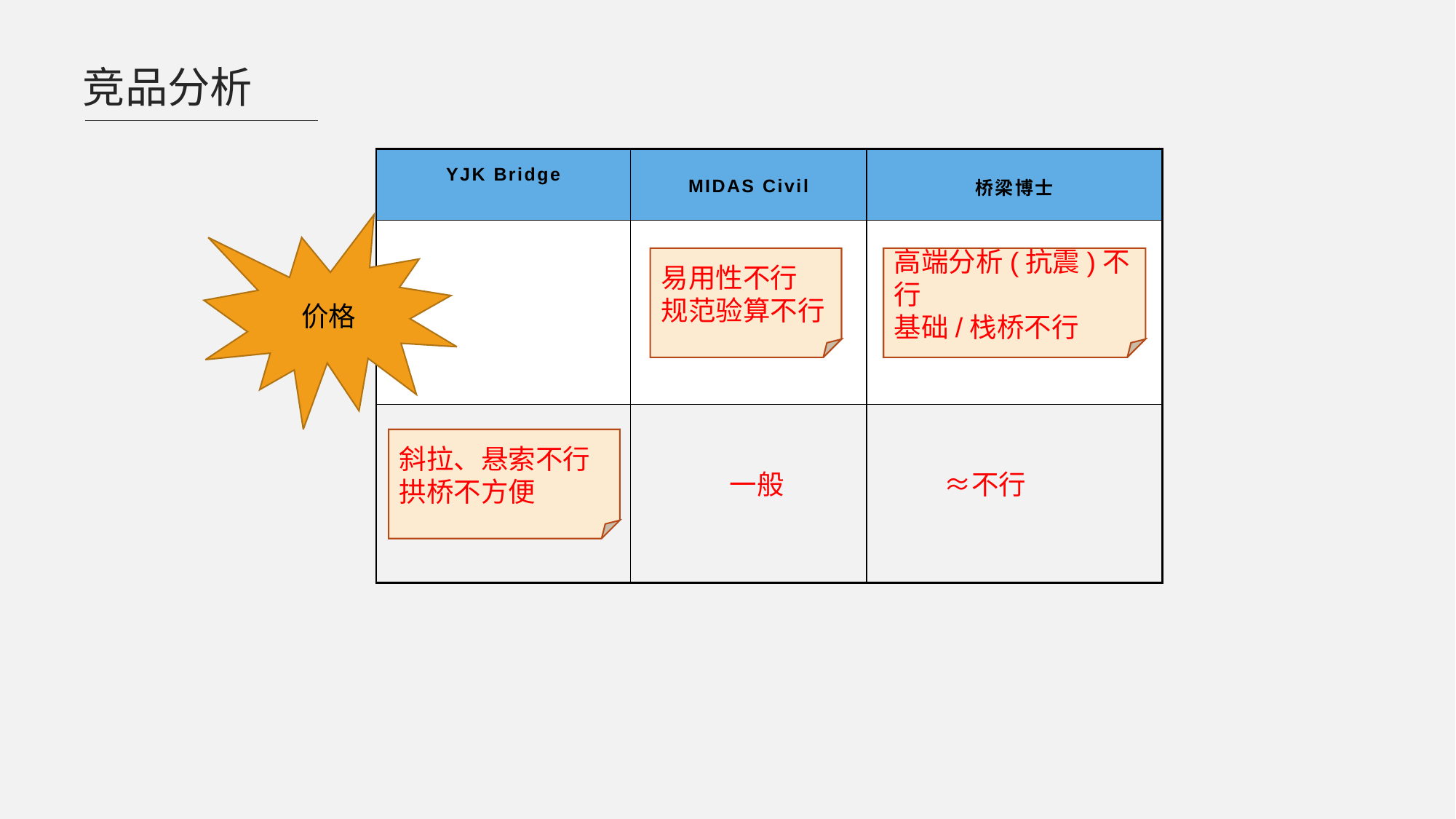

竞品分析
| YJK Bridge | MIDAS Civil | 桥梁博士 |
| --- | --- | --- |
|  |  |  |
|  |  |  |
价格
易用性不行
规范验算不行
高端分析(抗震)不行
基础/栈桥不行
斜拉、悬索不行
拱桥不方便
一般                          ≈不行